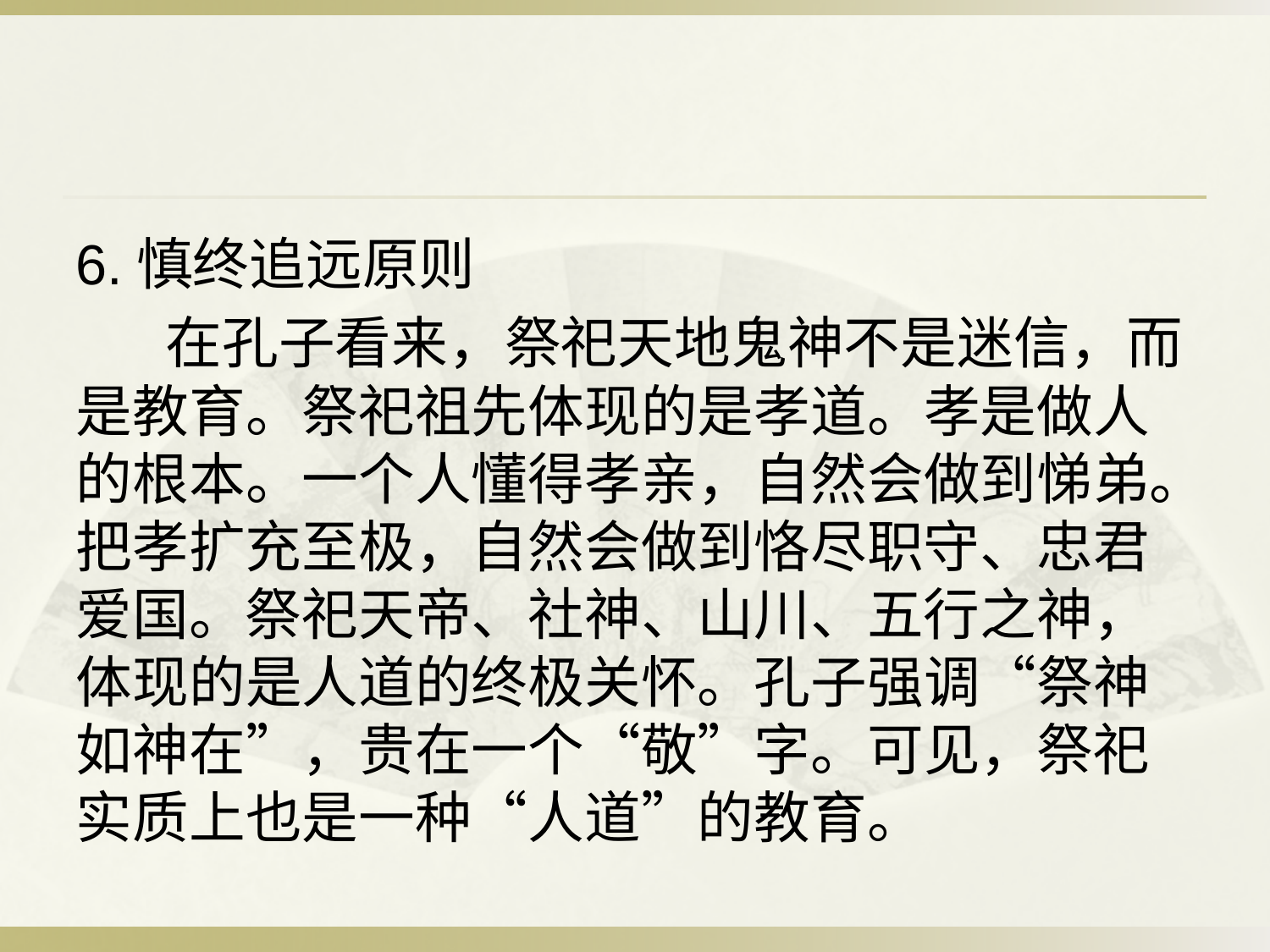

#
6.慎终追远原则
      在孔子看来，祭祀天地鬼神不是迷信，而是教育。祭祀祖先体现的是孝道。孝是做人的根本。一个人懂得孝亲，自然会做到悌弟。把孝扩充至极，自然会做到恪尽职守、忠君爱国。祭祀天帝、社神、山川、五行之神，体现的是人道的终极关怀。孔子强调“祭神如神在”，贵在一个“敬”字。可见，祭祀实质上也是一种“人道”的教育。